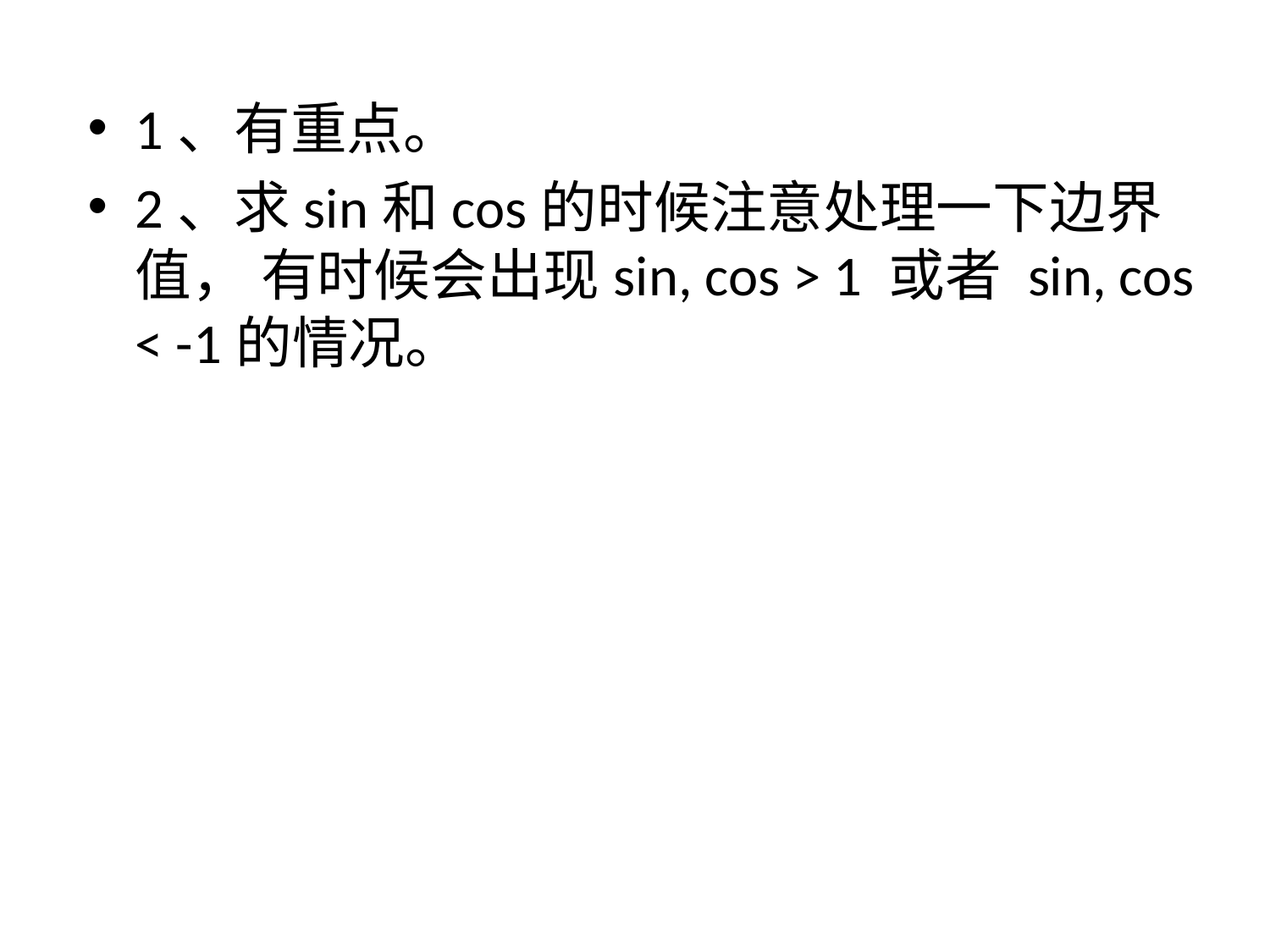

1、有重点。
2、求sin和cos的时候注意处理一下边界值， 有时候会出现sin, cos > 1 或者 sin, cos < -1的情况。